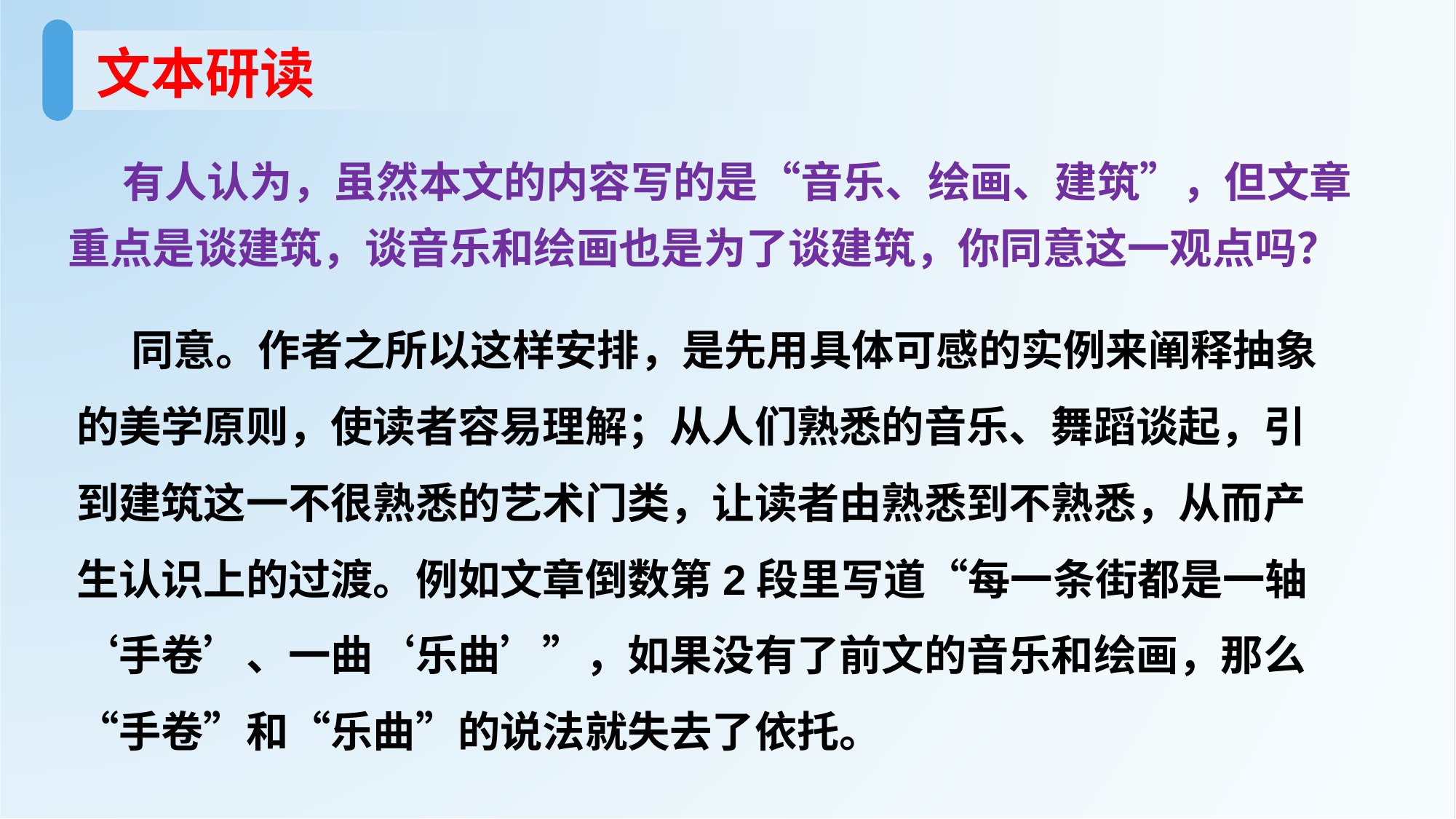

文本研读
有人认为，虽然本文的内容写的是“音乐、绘画、建筑”，但文章重点是谈建筑，谈音乐和绘画也是为了谈建筑，你同意这一观点吗？
同意。作者之所以这样安排，是先用具体可感的实例来阐释抽象的美学原则，使读者容易理解；从人们熟悉的音乐、舞蹈谈起，引到建筑这一不很熟悉的艺术门类，让读者由熟悉到不熟悉，从而产生认识上的过渡。例如文章倒数第2段里写道“每一条街都是一轴‘手卷’、一曲‘乐曲’”，如果没有了前文的音乐和绘画，那么“手卷”和“乐曲”的说法就失去了依托。